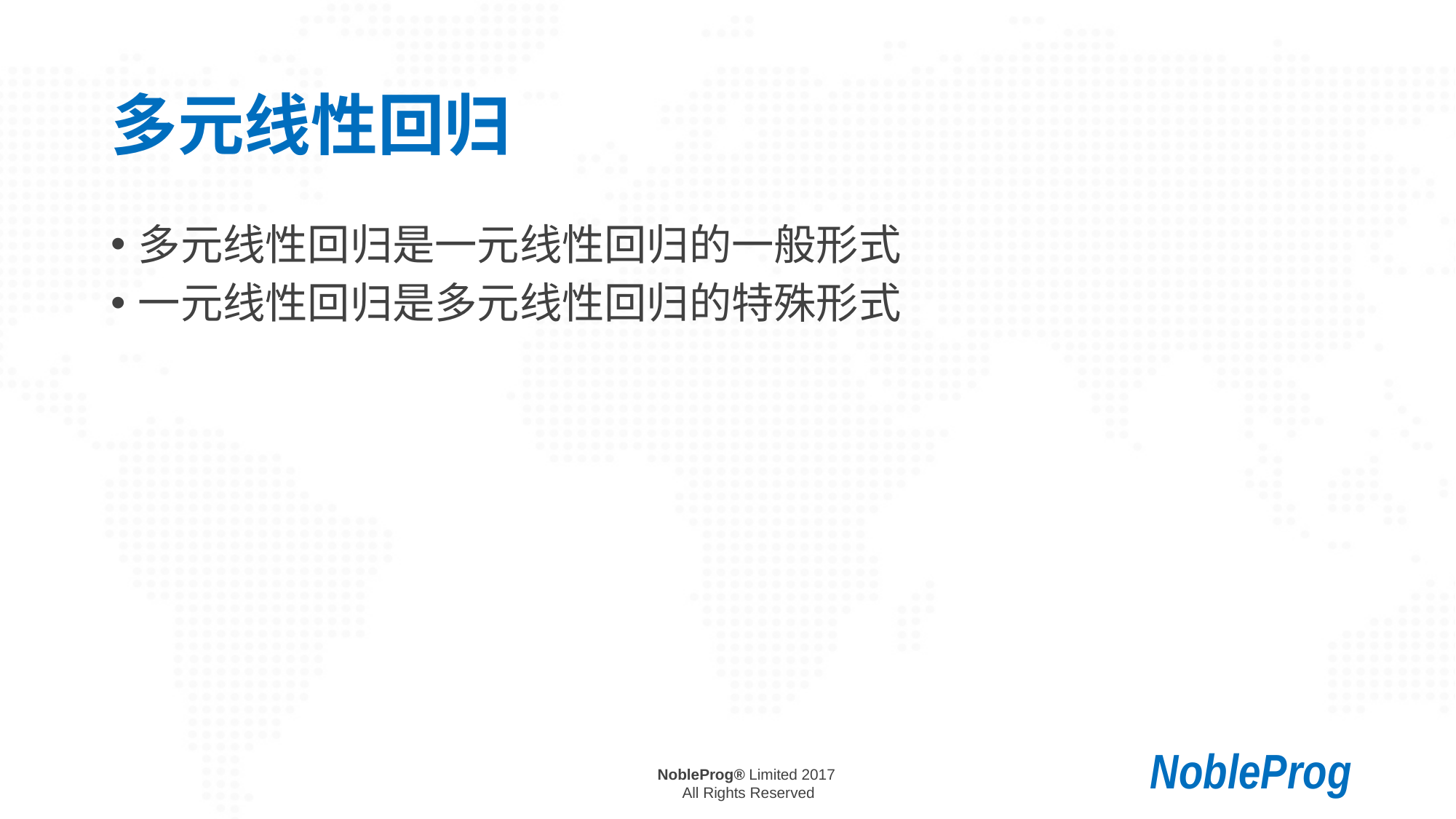

# 多元线性回归
多元线性回归是一元线性回归的一般形式
一元线性回归是多元线性回归的特殊形式